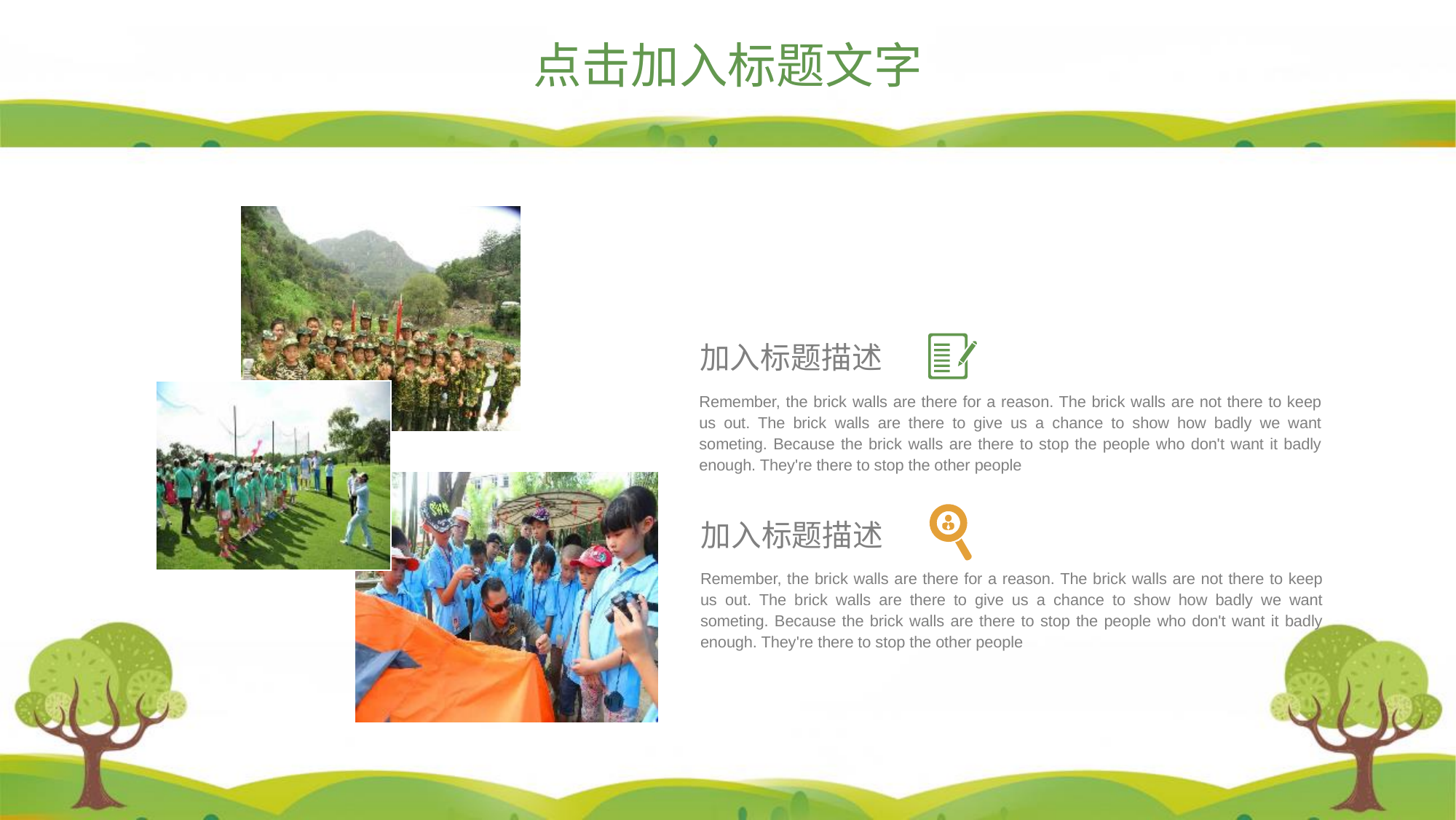

点击加入标题文字

加入标题描述

Remember, the brick walls are there for a reason. The brick walls are not there to keep us out. The brick walls are there to give us a chance to show how badly we want someting. Because the brick walls are there to stop the people who don't want it badly enough. They're there to stop the other people
加入标题描述

Remember, the brick walls are there for a reason. The brick walls are not there to keep us out. The brick walls are there to give us a chance to show how badly we want someting. Because the brick walls are there to stop the people who don't want it badly enough. They're there to stop the other people